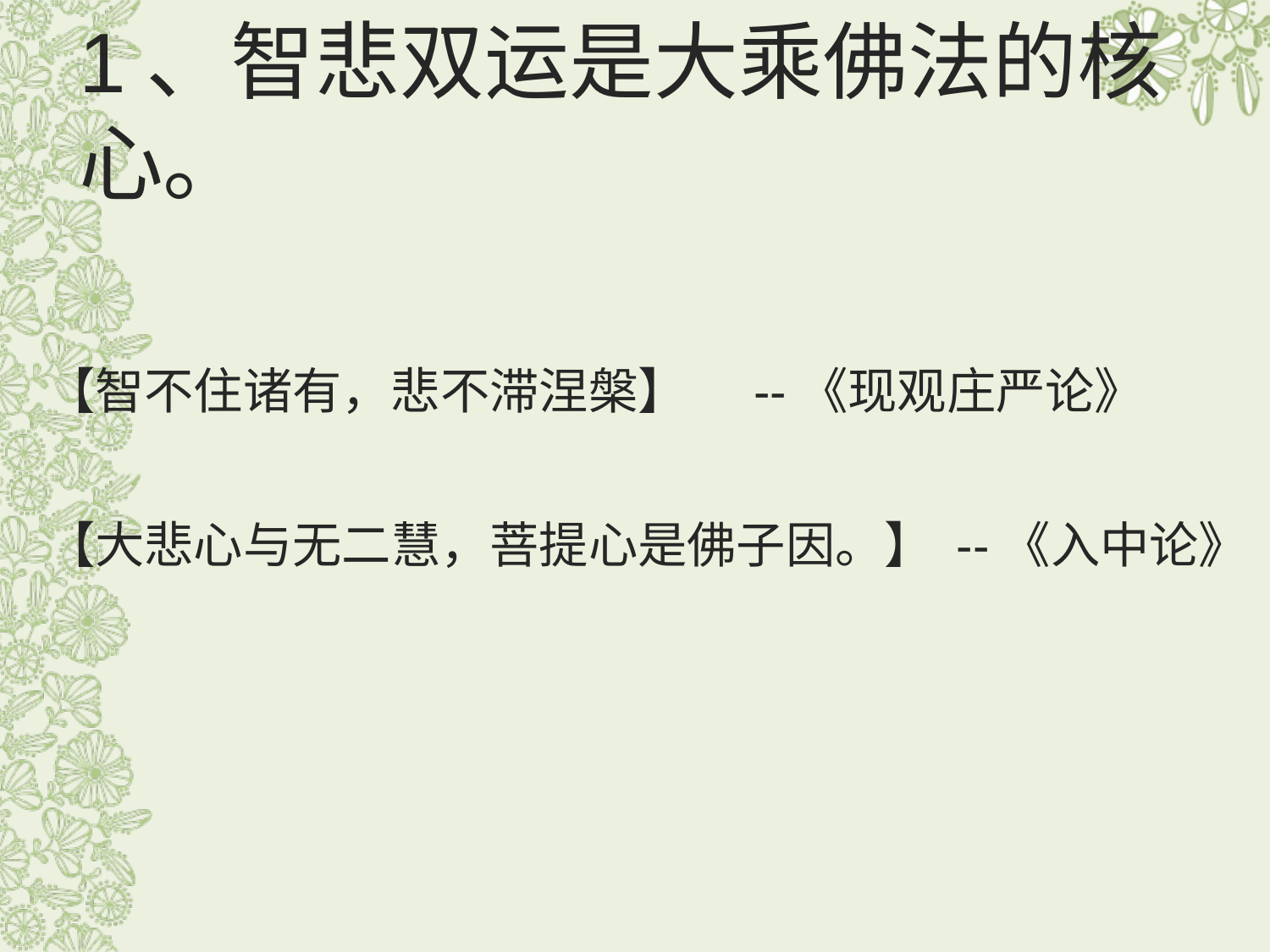

# 1、智悲双运是大乘佛法的核心。
【智不住诸有，悲不滞涅槃】     --《现观庄严论》

【大悲心与无二慧，菩提心是佛子因。】 --《入中论》